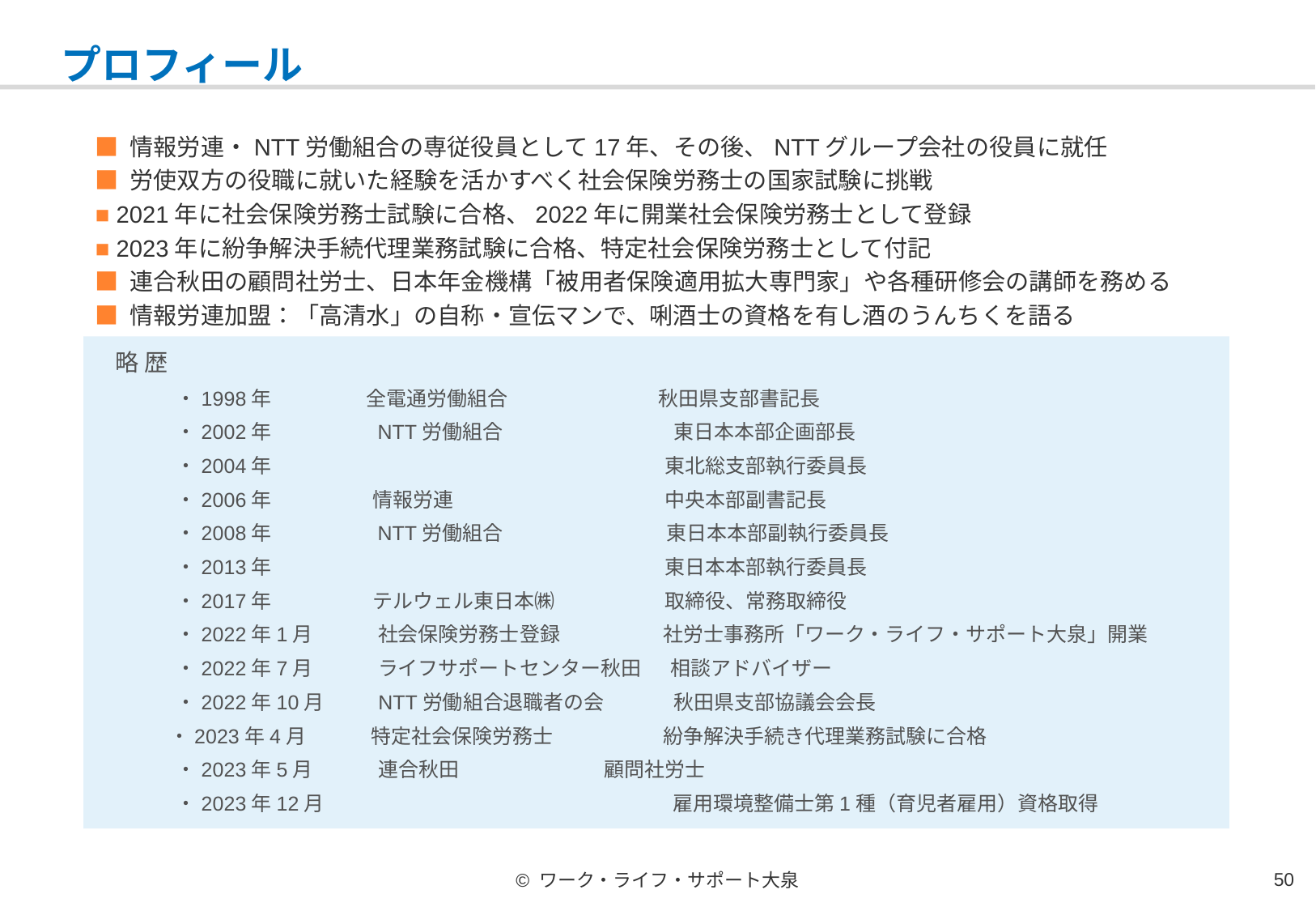

# プロフィール
■ 情報労連・NTT労働組合の専従役員として17年、その後、NTTグループ会社の役員に就任
■ 労使双方の役職に就いた経験を活かすべく社会保険労務士の国家試験に挑戦
■ 2021年に社会保険労務士試験に合格、2022年に開業社会保険労務士として登録
■ 2023年に紛争解決手続代理業務試験に合格、特定社会保険労務士として付記
■ 連合秋田の顧問社労士、日本年金機構「被用者保険適用拡大専門家」や各種研修会の講師を務める
■ 情報労連加盟：「高清水」の自称・宣伝マンで、唎酒士の資格を有し酒のうんちくを語る
　略 歴
　　　　・1998年　　　　   全電通労働組合　　　　　　  　秋田県支部書記長
　　　　・2002年　　　　　NTT労働組合　　　　　　　　  東日本本部企画部長
　　　　・2004年　　　　　　　　　　　　　　　　　　　  東北総支部執行委員長
　　　　・2006年　　　　　情報労連　　　　　　　　　  　中央本部副書記長
　　　　・2008年　　　　　NTT労働組合　　   　　　  　　東日本本部副執行委員長
　　　　・2013年　　　　　　　　　　　　　　　　　　　  東日本本部執行委員長
　　　　・2017年　　　　　テルウェル東日本㈱　　　  　　取締役、常務取締役
　　　　・2022年1月　　　 社会保険労務士登録    　　 　　社労士事務所「ワーク・ライフ・サポート大泉」開業
　　　　・2022年7月　　　 ライフサポートセンター秋田  　相談アドバイザー
　　　　・2022年10月　　  NTT労働組合退職者の会　　  　秋田県支部協議会会長
   　　　・2023年4月　　　 特定社会保険労務士　　　　  　紛争解決手続き代理業務試験に合格
　　　　・2023年5月　　　 連合秋田                           　 顧問社労士
　　　　・2023年12月　　　　　　　　　　　　　　　　 　雇用環境整備士第1種（育児者雇用）資格取得
© ワーク・ライフ・サポート大泉
50